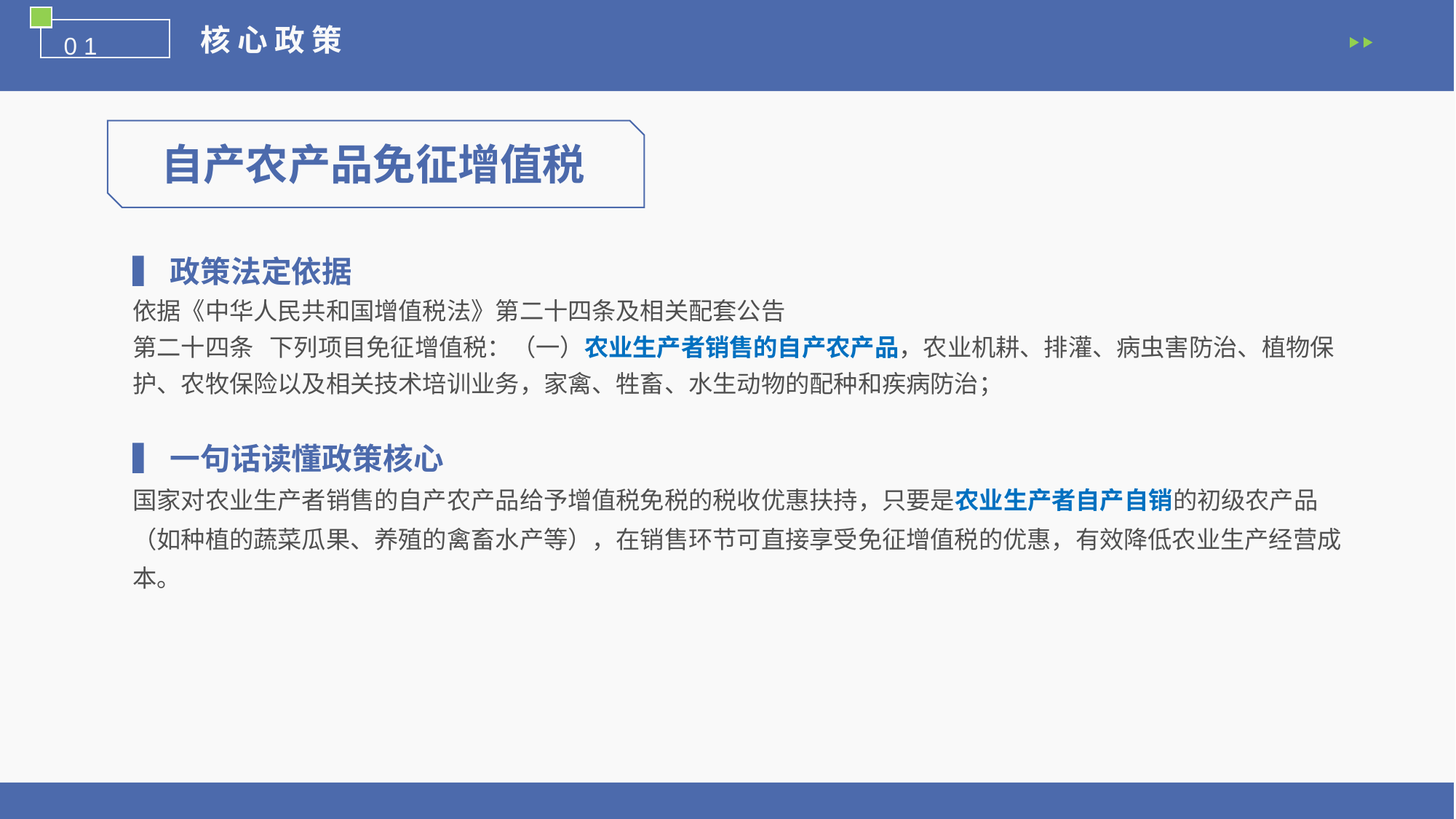

核 心 政 策

0 1

自产农产品免征增值税
▍政策法定依据
依据《中华人民共和国增值税法》第二十四条及相关配套公告
第二十四条   下列项目免征增值税：（一）农业生产者销售的自产农产品，农业机耕、排灌、病虫害防治、植物保护、农牧保险以及相关技术培训业务，家禽、牲畜、水生动物的配种和疾病防治；

▍一句话读懂政策核心
国家对农业生产者销售的自产农产品给予增值税免税的税收优惠扶持，只要是农业生产者自产自销的初级农产品（如种植的蔬菜瓜果、养殖的禽畜水产等），在销售环节可直接享受免征增值税的优惠，有效降低农业生产经营成本。